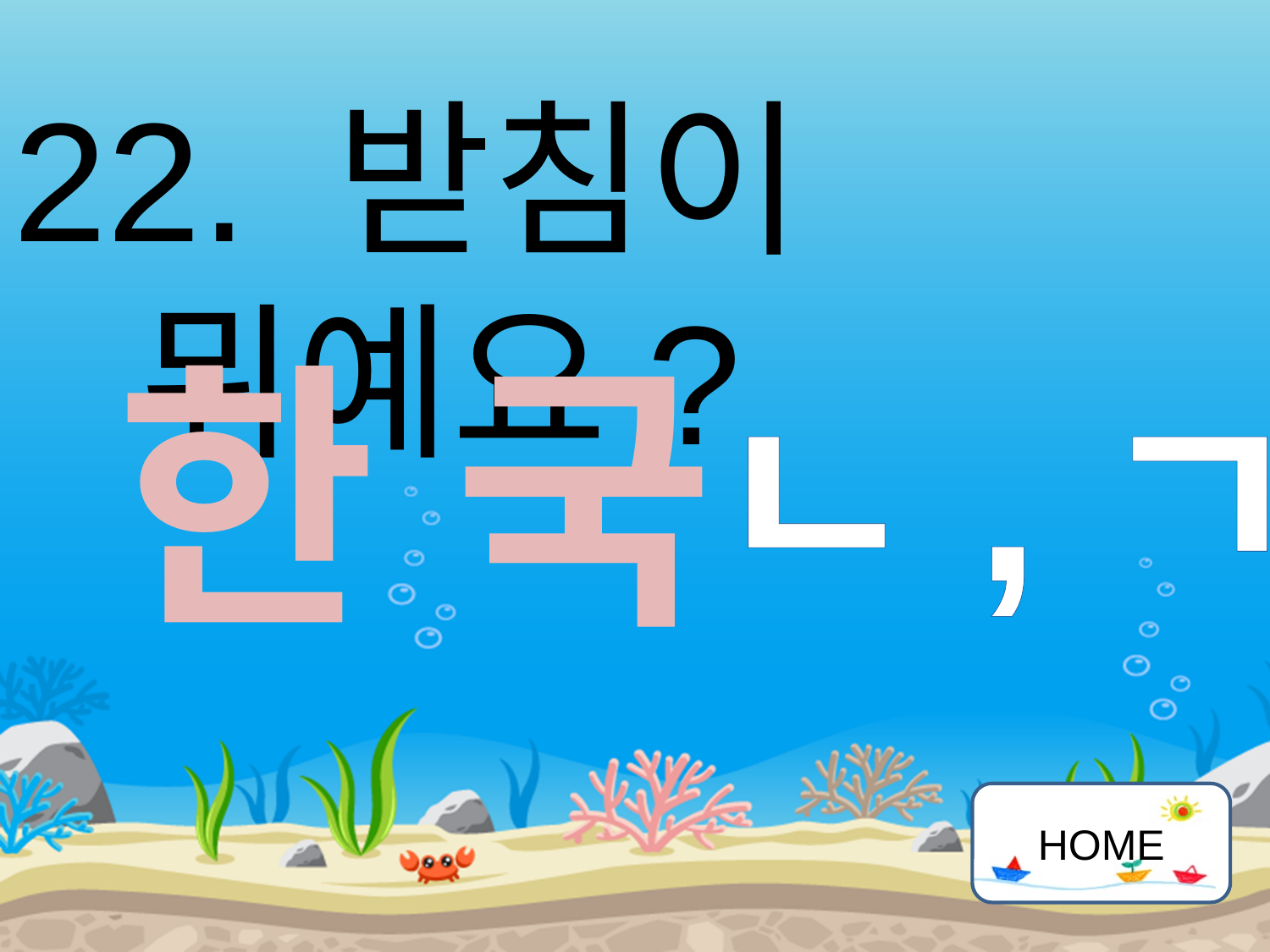

22. 받침이 뭐예요?
한 국
ㄴ,ㄱ
HOME